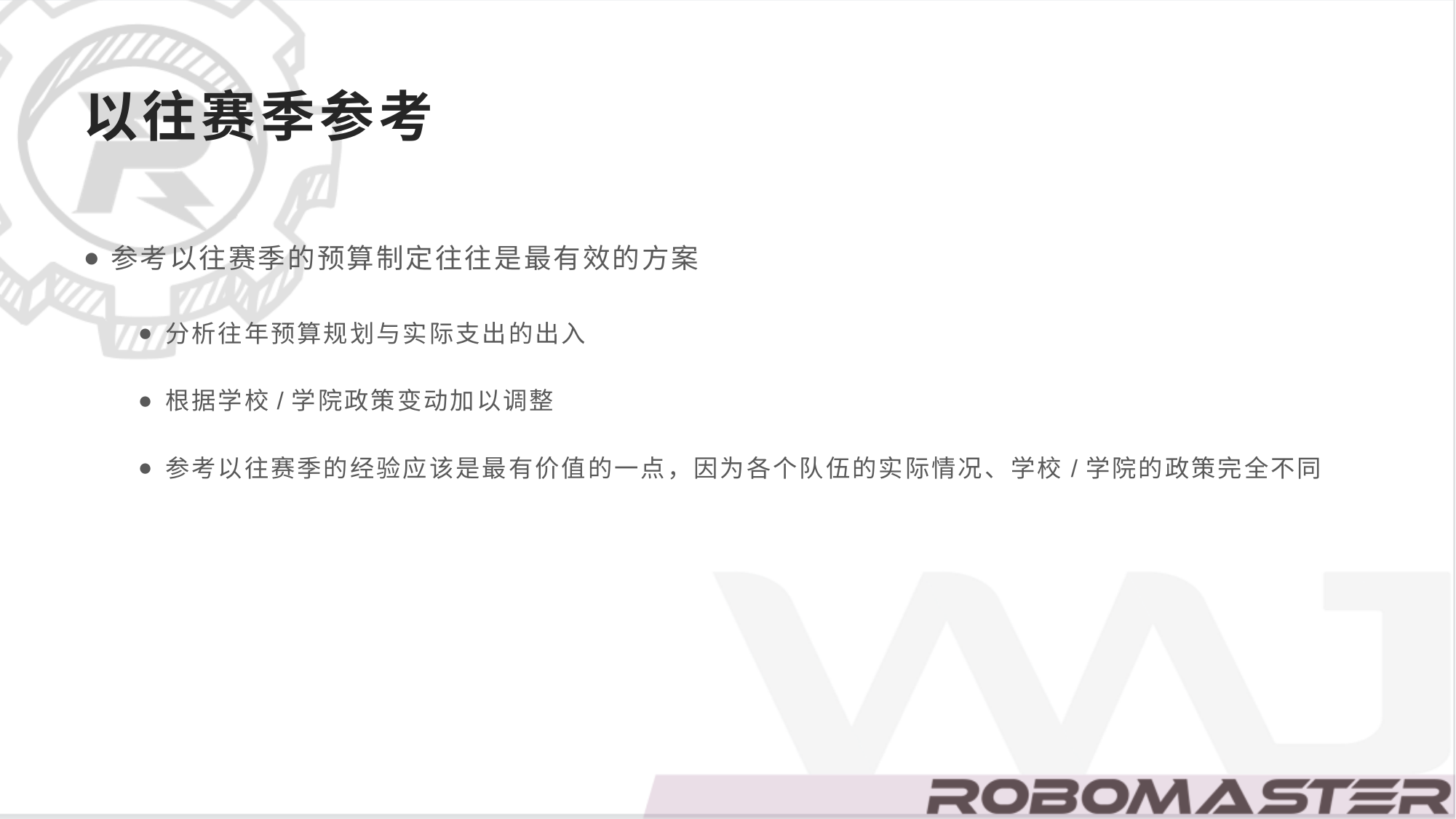

# 以往赛季参考

参考以往赛季的预算制定往往是最有效的方案
分析往年预算规划与实际支出的出入
根据学校/学院政策变动加以调整
参考以往赛季的经验应该是最有价值的一点，因为各个队伍的实际情况、学校/学院的政策完全不同